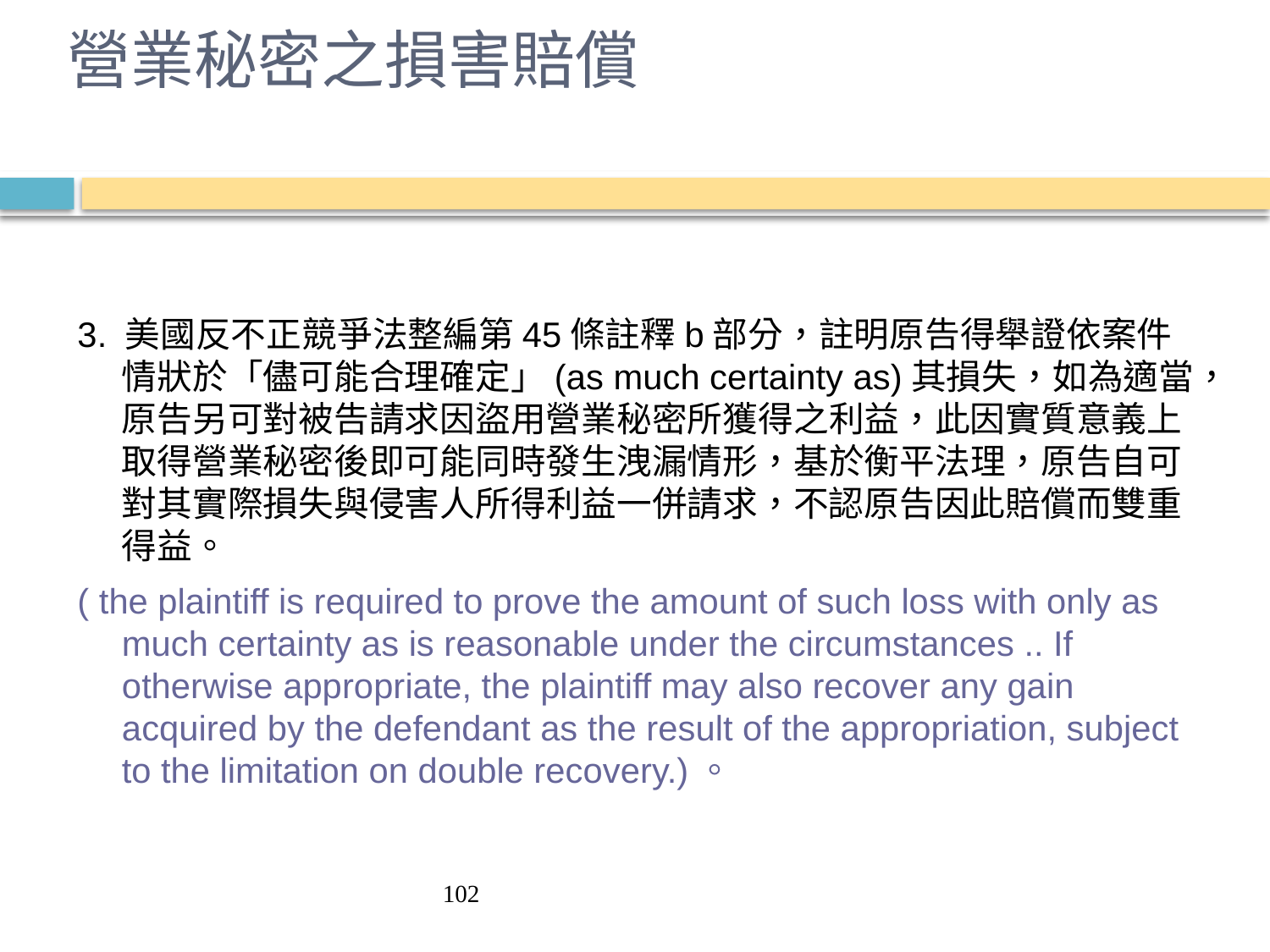

# 營業秘密之損害賠償
3. 美國反不正競爭法整編第45條註釋b部分，註明原告得舉證依案件情狀於「儘可能合理確定」(as much certainty as)其損失，如為適當，原告另可對被告請求因盜用營業秘密所獲得之利益，此因實質意義上取得營業秘密後即可能同時發生洩漏情形，基於衡平法理，原告自可對其實際損失與侵害人所得利益一併請求，不認原告因此賠償而雙重得益。
( the plaintiff is required to prove the amount of such loss with only as much certainty as is reasonable under the circumstances .. If otherwise appropriate, the plaintiff may also recover any gain acquired by the defendant as the result of the appropriation, subject to the limitation on double recovery.)。

102